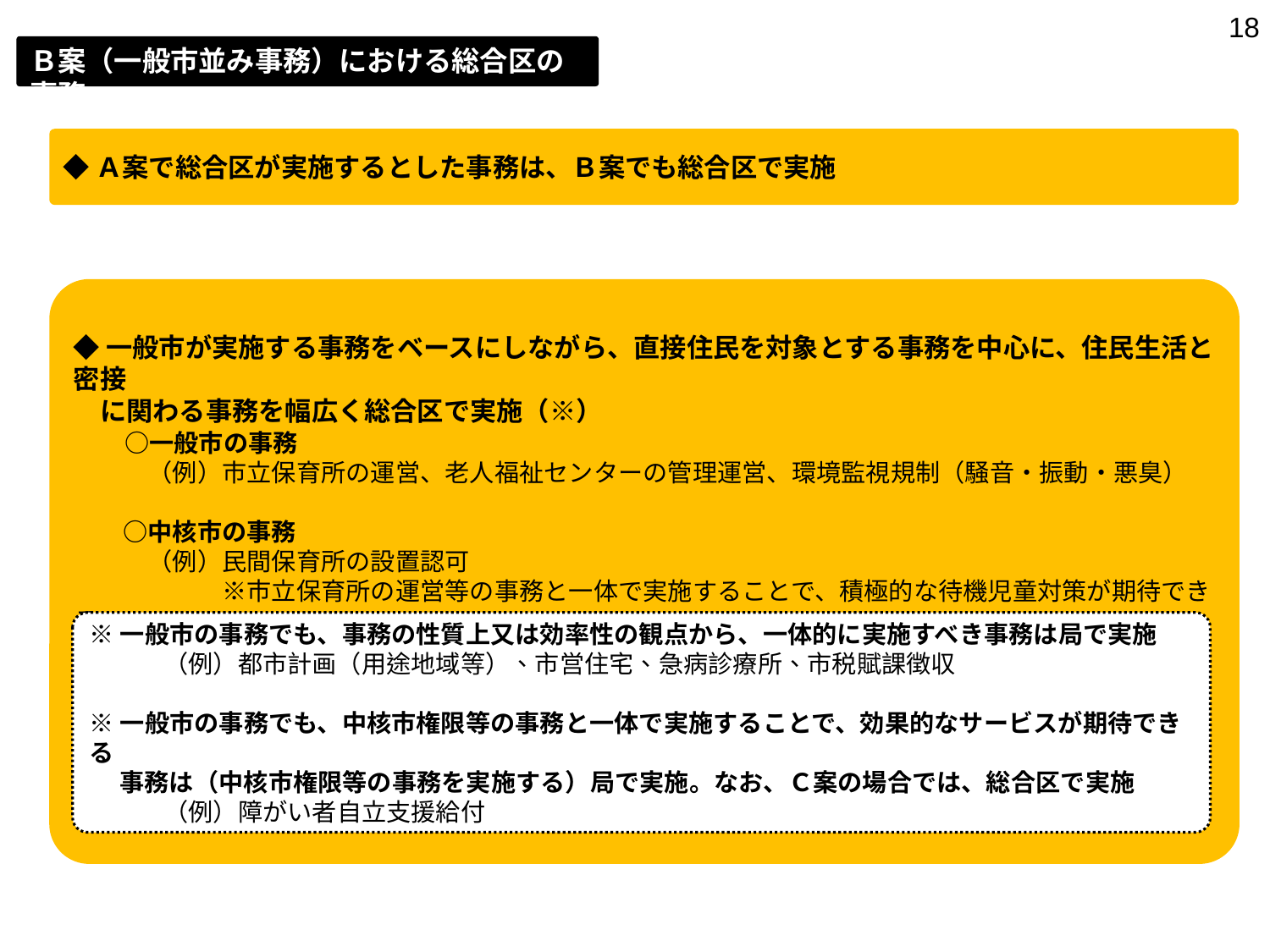

18
Ｂ案（一般市並み事務）における総合区の事務
◆Ａ案で総合区が実施するとした事務は、Ｂ案でも総合区で実施

◆一般市が実施する事務をベースにしながら、直接住民を対象とする事務を中心に、住民生活と密接
　に関わる事務を幅広く総合区で実施（※）
　　○一般市の事務
　　　（例）市立保育所の運営、老人福祉センターの管理運営、環境監視規制（騒音・振動・悪臭）

　　○中核市の事務
　　　（例）民間保育所の設置認可
　　　　　　※市立保育所の運営等の事務と一体で実施することで、積極的な待機児童対策が期待できる

※一般市の事務でも、事務の性質上又は効率性の観点から、一体的に実施すべき事務は局で実施
　　　（例）都市計画（用途地域等）、市営住宅、急病診療所、市税賦課徴収

※一般市の事務でも、中核市権限等の事務と一体で実施することで、効果的なサービスが期待できる
　 事務は（中核市権限等の事務を実施する）局で実施。なお、Ｃ案の場合では、総合区で実施
　　　（例）障がい者自立支援給付